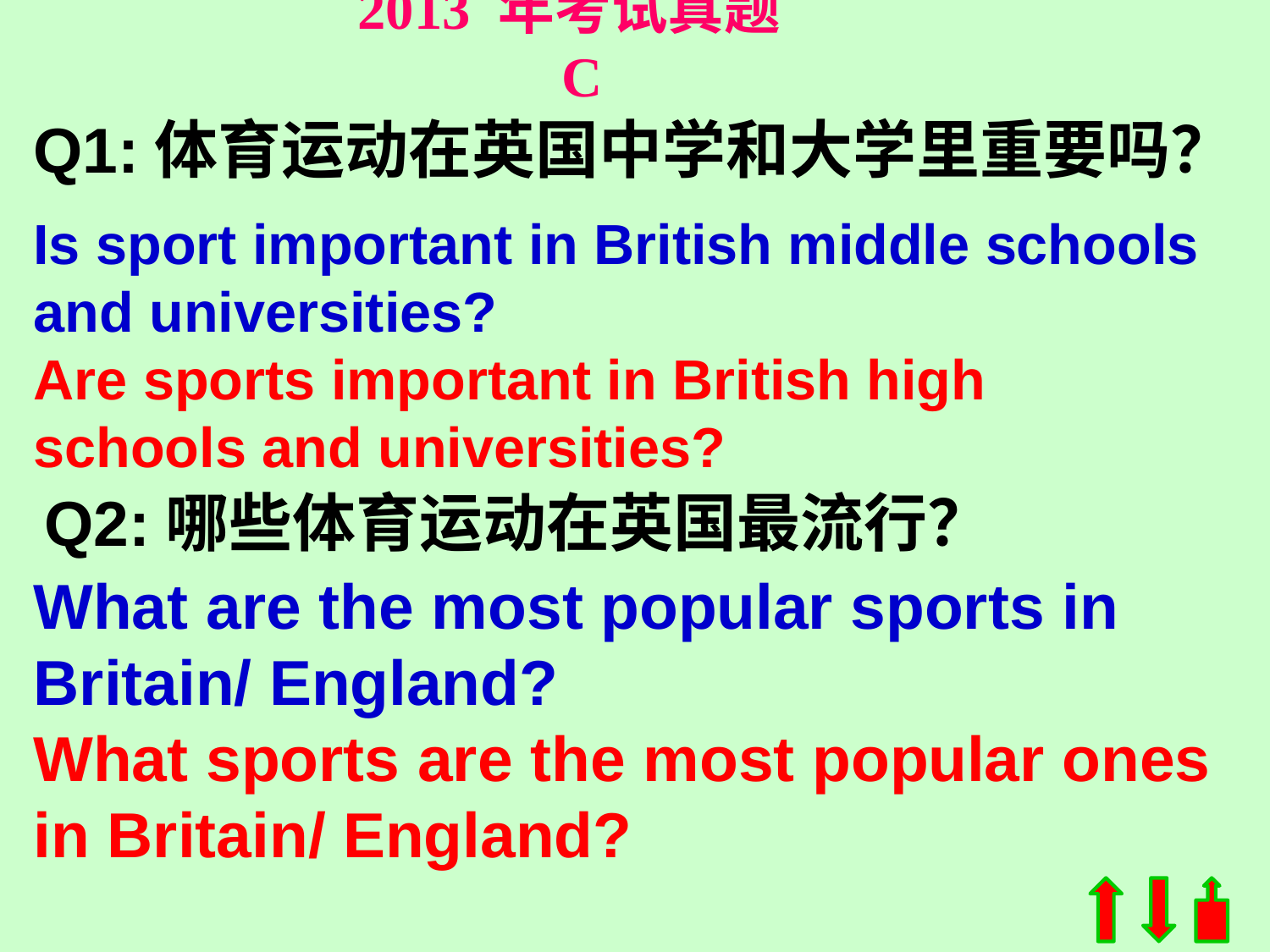

2013 年考试真题   C
Q1:体育运动在英国中学和大学里重要吗？
Is sport important in British middle schools and universities?
Are sports important in British high schools and universities?
Q2:哪些体育运动在英国最流行？
What are the most popular sports in Britain/ England?
What sports are the most popular ones in Britain/ England?